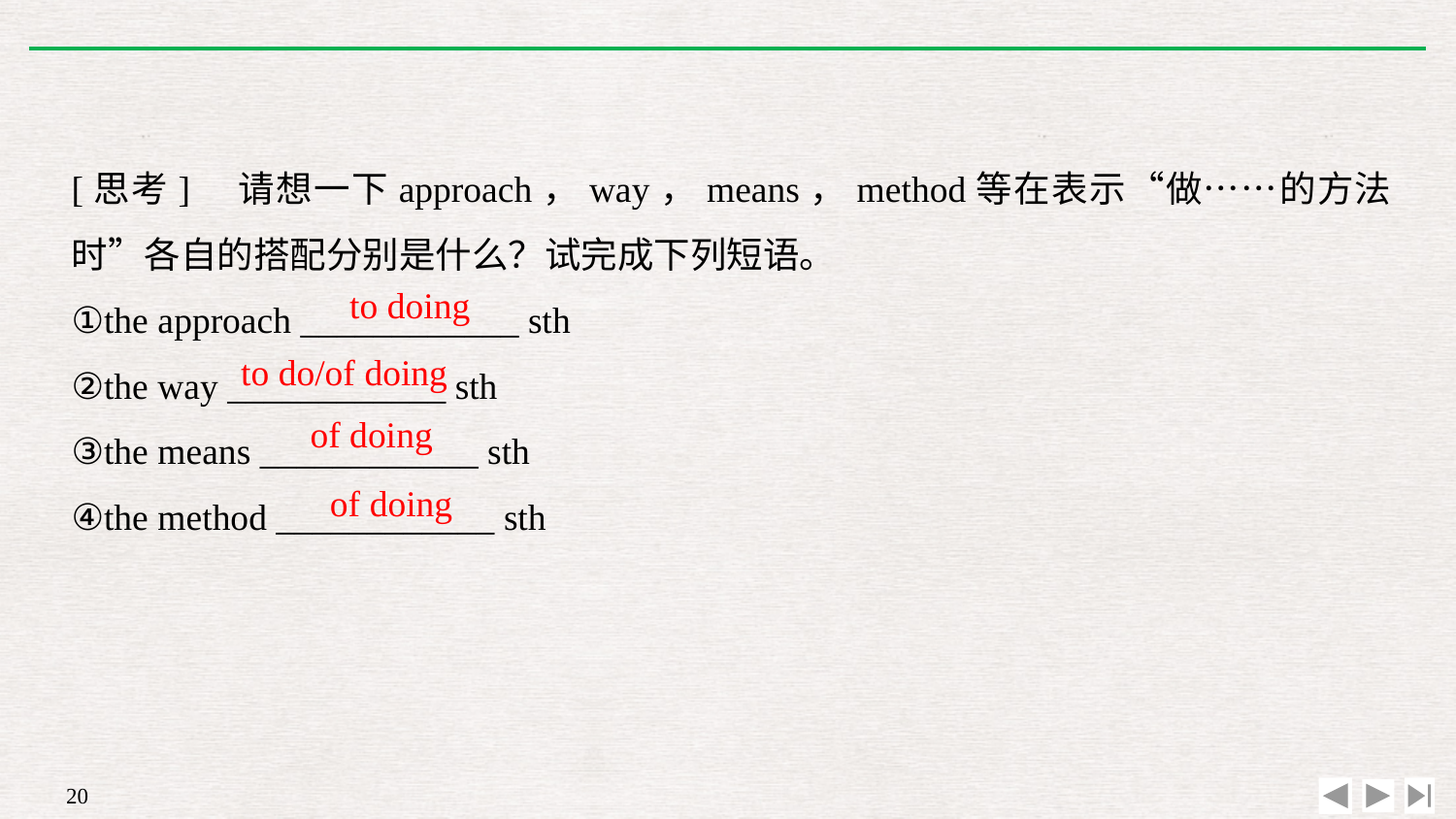

[思考]　请想一下approach，way，means，method等在表示“做……的方法时”各自的搭配分别是什么？试完成下列短语。
①the approach ____________ sth
②the way ____________ sth
③the means ____________ sth
④the method ____________ sth
to doing
to do/of doing
of doing
of doing